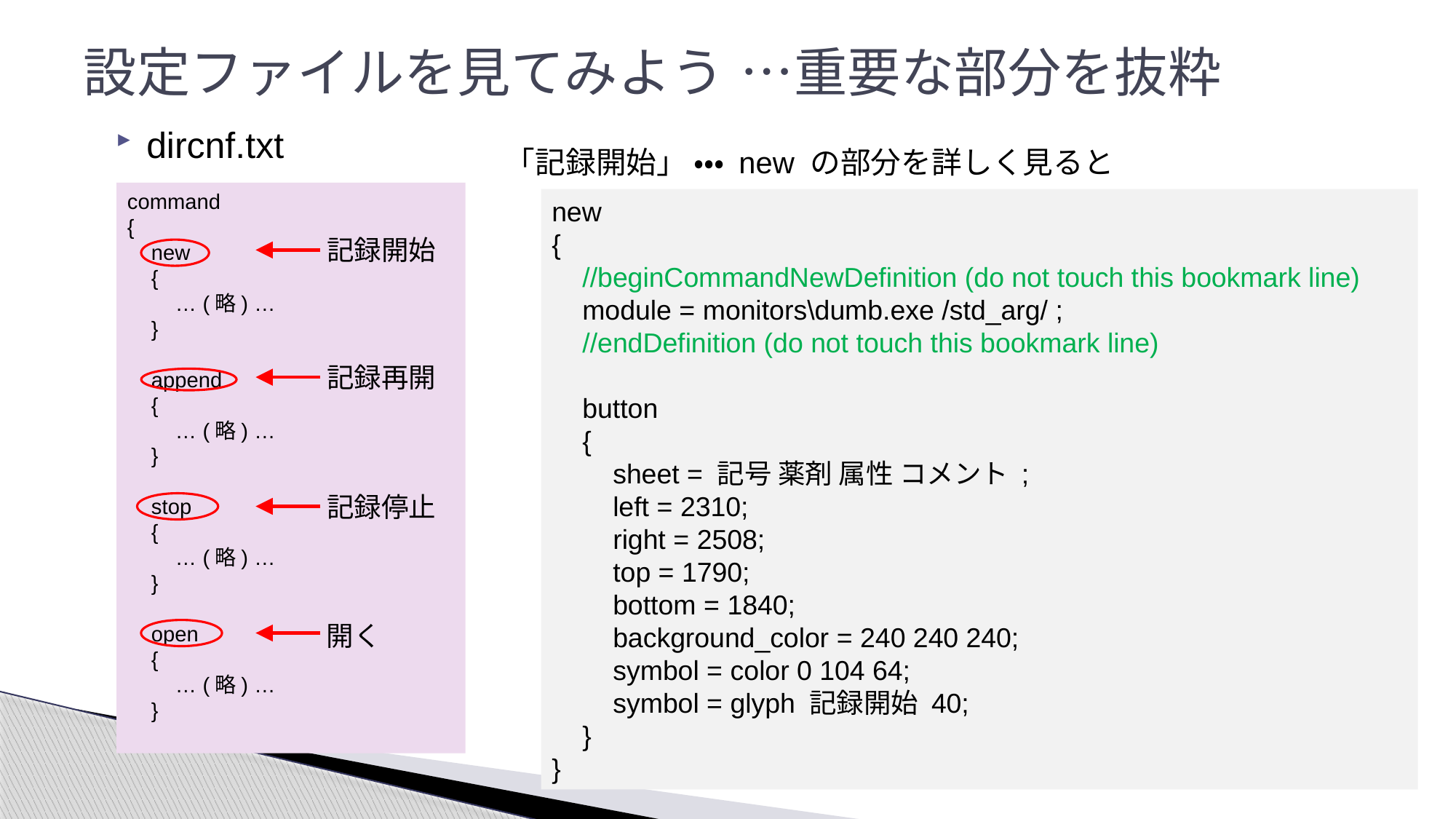

# 設定ファイルを見てみよう	…重要な部分を抜粋
dircnf.txt

「記録開始」 ・・・ new の部分を詳しく見ると
command
{
    new
    {
        … (略) …
    }

    append
    {
        … (略) …
    }

    stop
    {
        … (略) …
    }

    open
    {
        … (略) …
    }

new
{
    //beginCommandNewDefinition (do not touch this bookmark line)
    module = monitors\dumb.exe /std_arg/ ;
    //endDefinition (do not touch this bookmark line)

    button
    {
        sheet = 記号 薬剤 属性 コメント ;
        left = 2310;
        right = 2508;
        top = 1790;
        bottom = 1840;
        background_color = 240 240 240;
        symbol = color 0 104 64;
        symbol = glyph 記録開始 40;
    }
}
記録開始

記録再開

記録停止

開く